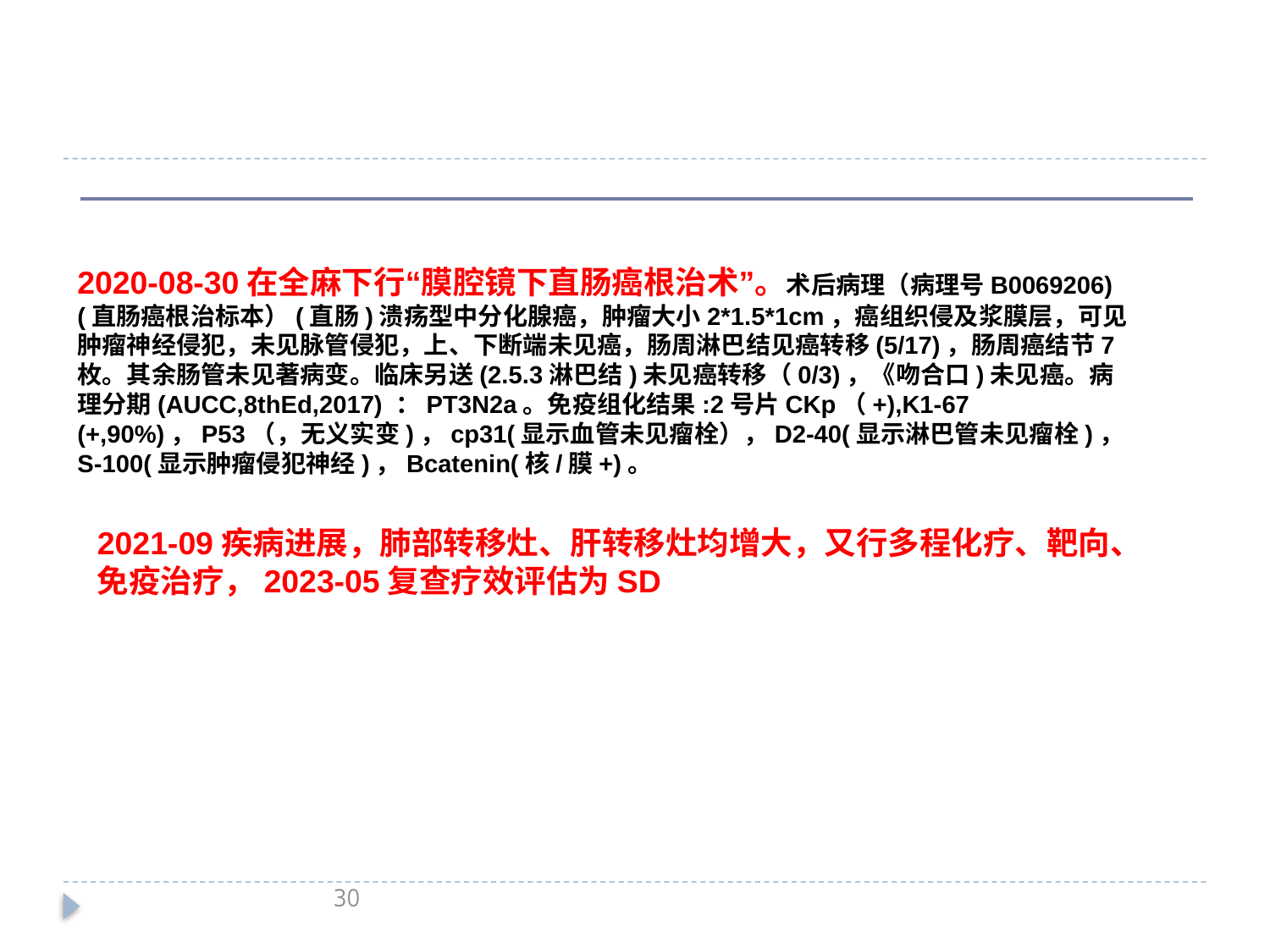

2020-08-30在全麻下行“膜腔镜下直肠癌根治术”。术后病理（病理号B0069206)(直肠癌根治标本）(直肠)溃疡型中分化腺癌，肿瘤大小2*1.5*1cm，癌组织侵及浆膜层，可见肿瘤神经侵犯，未见脉管侵犯，上、下断端未见癌，肠周淋巴结见癌转移(5/17)，肠周癌结节7枚。其余肠管未见著病变。临床另送(2.5.3淋巴结)未见癌转移（0/3)，《吻合口)未见癌。病理分期(AUCC,8thEd,2017) ：PT3N2a。免疫组化结果:2号片CKp（+),K1-67 (+,90%)，P53（，无义实变)，cp31(显示血管未见瘤栓），D2-40(显示淋巴管未见瘤栓)，S-100(显示肿瘤侵犯神经)，Bcatenin(核/膜+)。

2021-09疾病进展，肺部转移灶、肝转移灶均增大，又行多程化疗、靶向、免疫治疗，2023-05复查疗效评估为SD
30